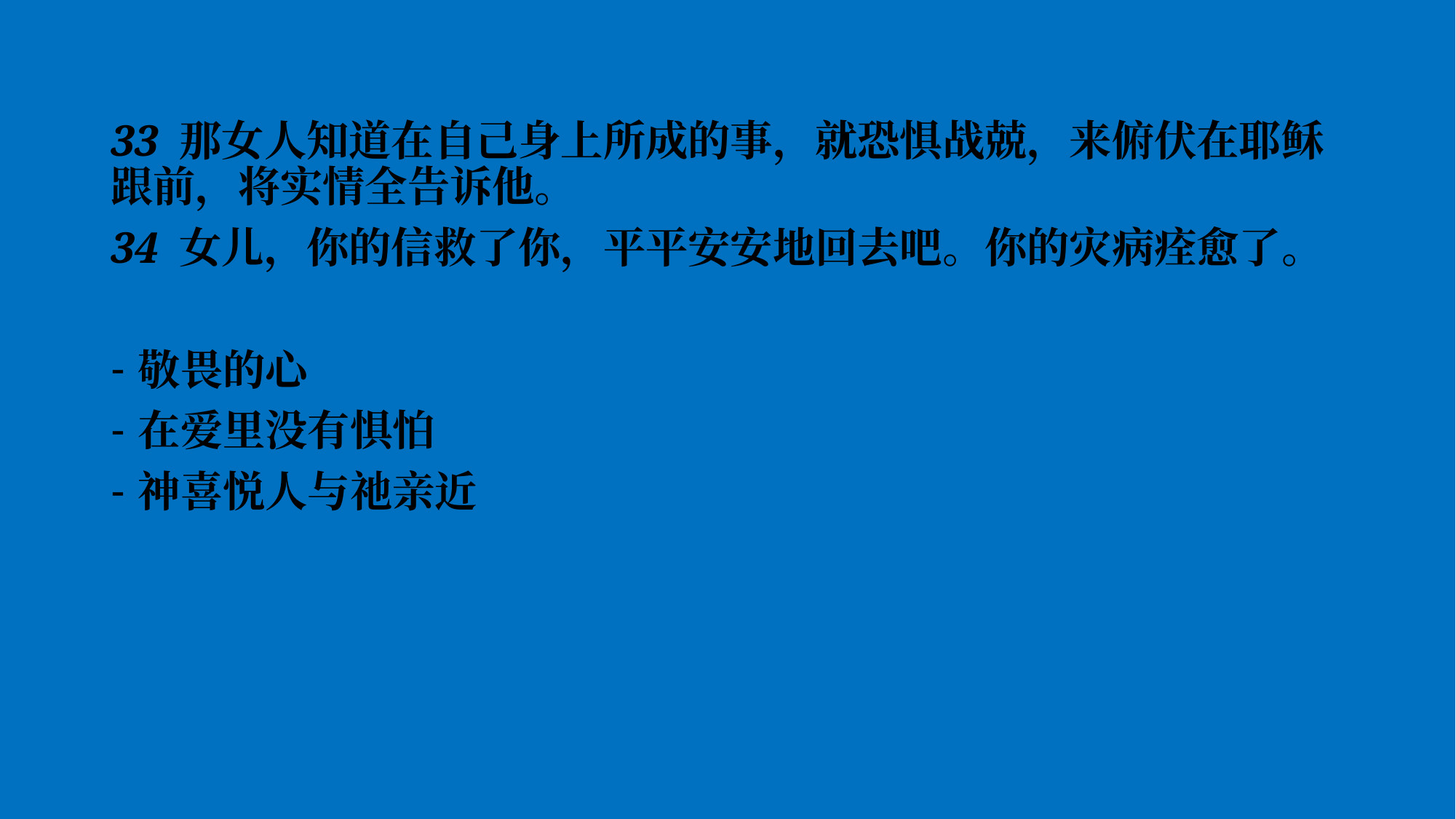

#
33 那女人知道在自己身上所成的事，就恐惧战兢，来俯伏在耶稣跟前，将实情全告诉他。
34 女儿，你的信救了你，平平安安地回去吧。你的灾病痊愈了。

敬畏的心
在爱里没有惧怕
神喜悦人与祂亲近